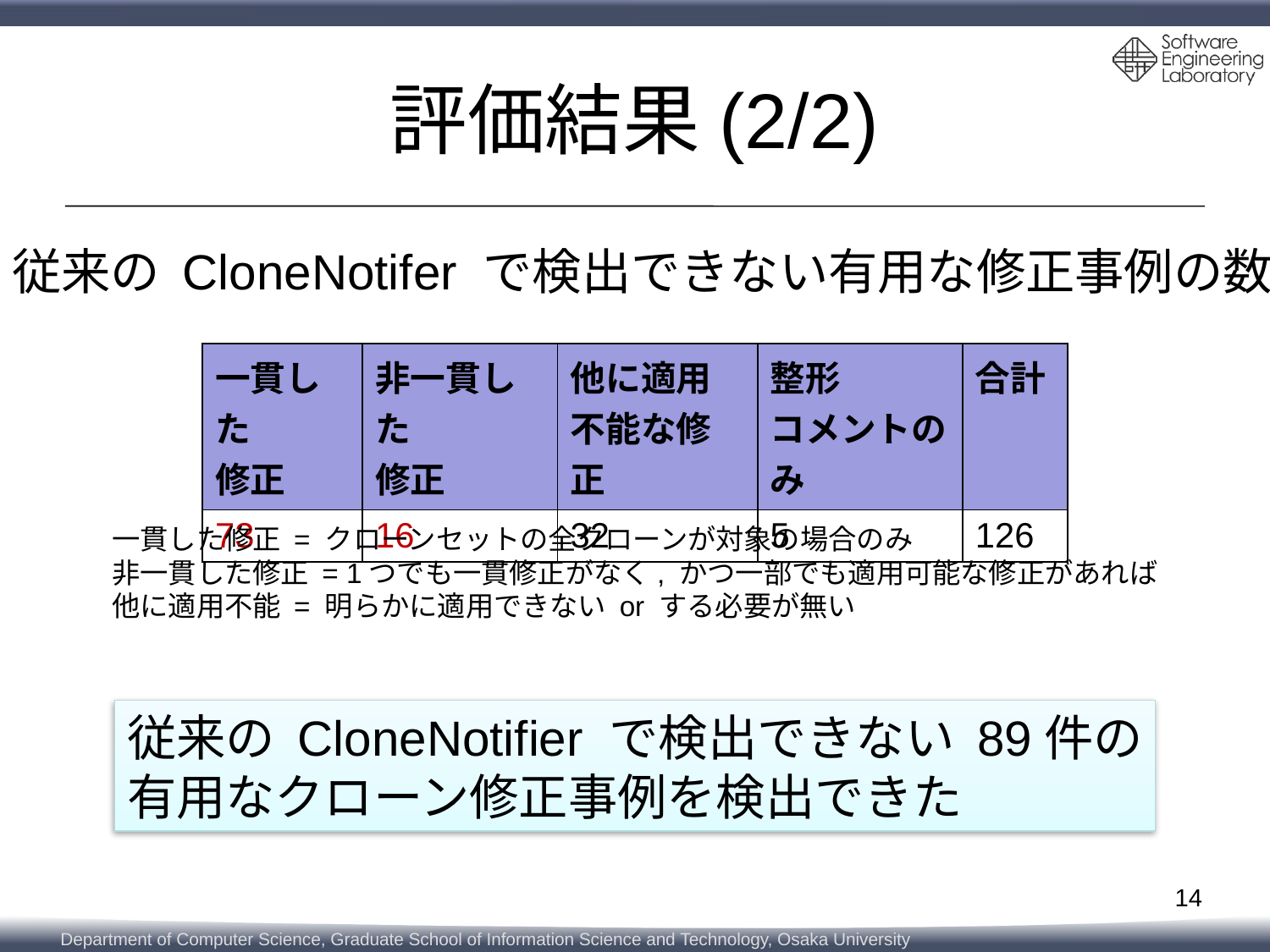

# 評価結果(2/2)
従来の CloneNotifer で検出できない有用な修正事例の数
| 一貫した 修正 | 非一貫した 修正 | 他に適用 不能な修正 | 整形 コメントのみ | 合計 |
| --- | --- | --- | --- | --- |
| 73 | 16 | 32 | 5 | 126 |
一貫した修正 = クローンセットの全クローンが対象の場合のみ
非一貫した修正 = 1つでも一貫修正がなく, かつ一部でも適用可能な修正があれば
他に適用不能 = 明らかに適用できない or する必要が無い
従来の CloneNotifier で検出できない 89件の
有用なクローン修正事例を検出できた
14